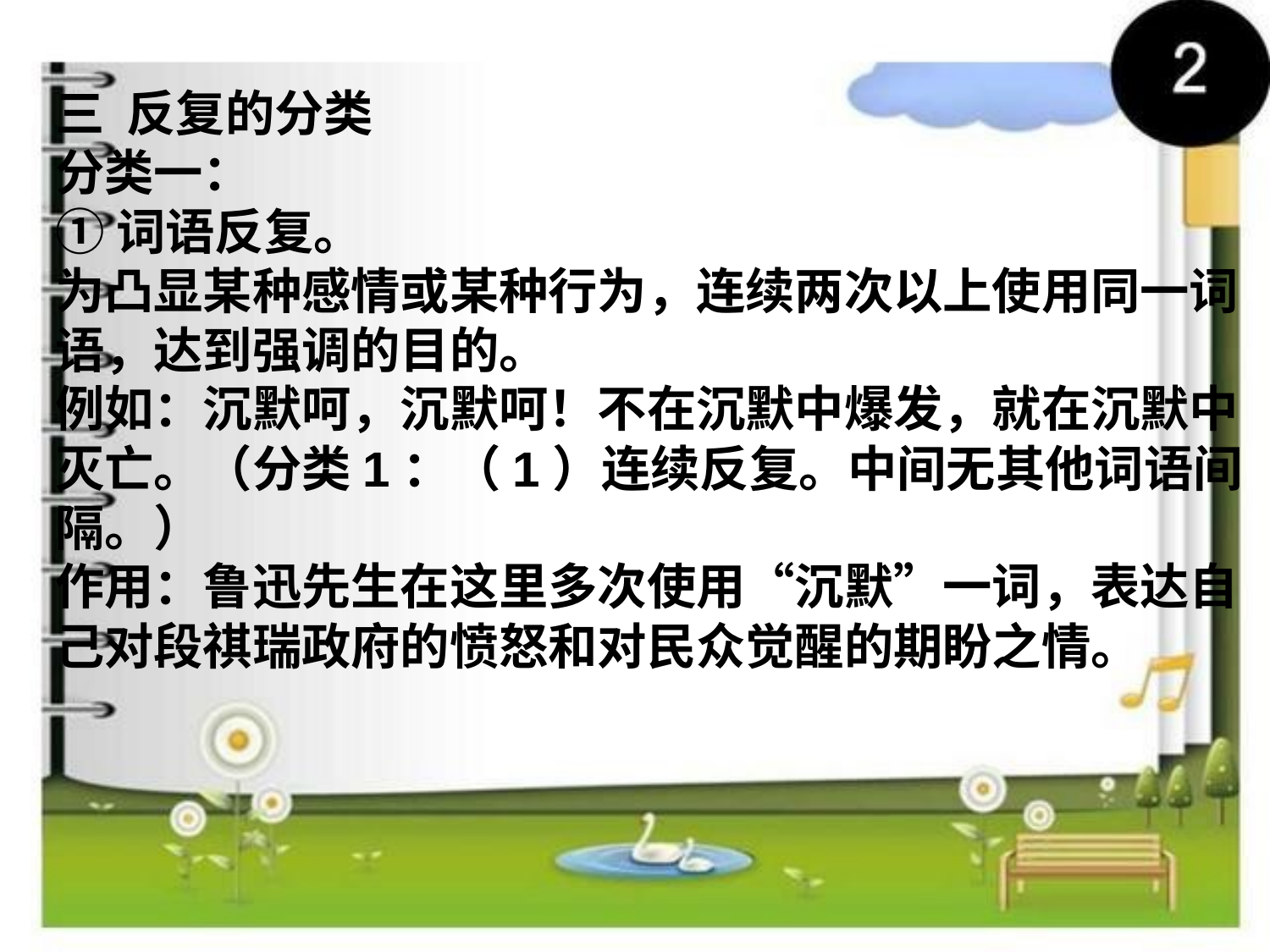

三  反复的分类
分类一：
①词语反复。
为凸显某种感情或某种行为，连续两次以上使用同一词语，达到强调的目的。
例如：沉默呵，沉默呵！不在沉默中爆发，就在沉默中灭亡。（分类1：（1）连续反复。中间无其他词语间隔。）
作用：鲁迅先生在这里多次使用“沉默”一词，表达自己对段祺瑞政府的愤怒和对民众觉醒的期盼之情。